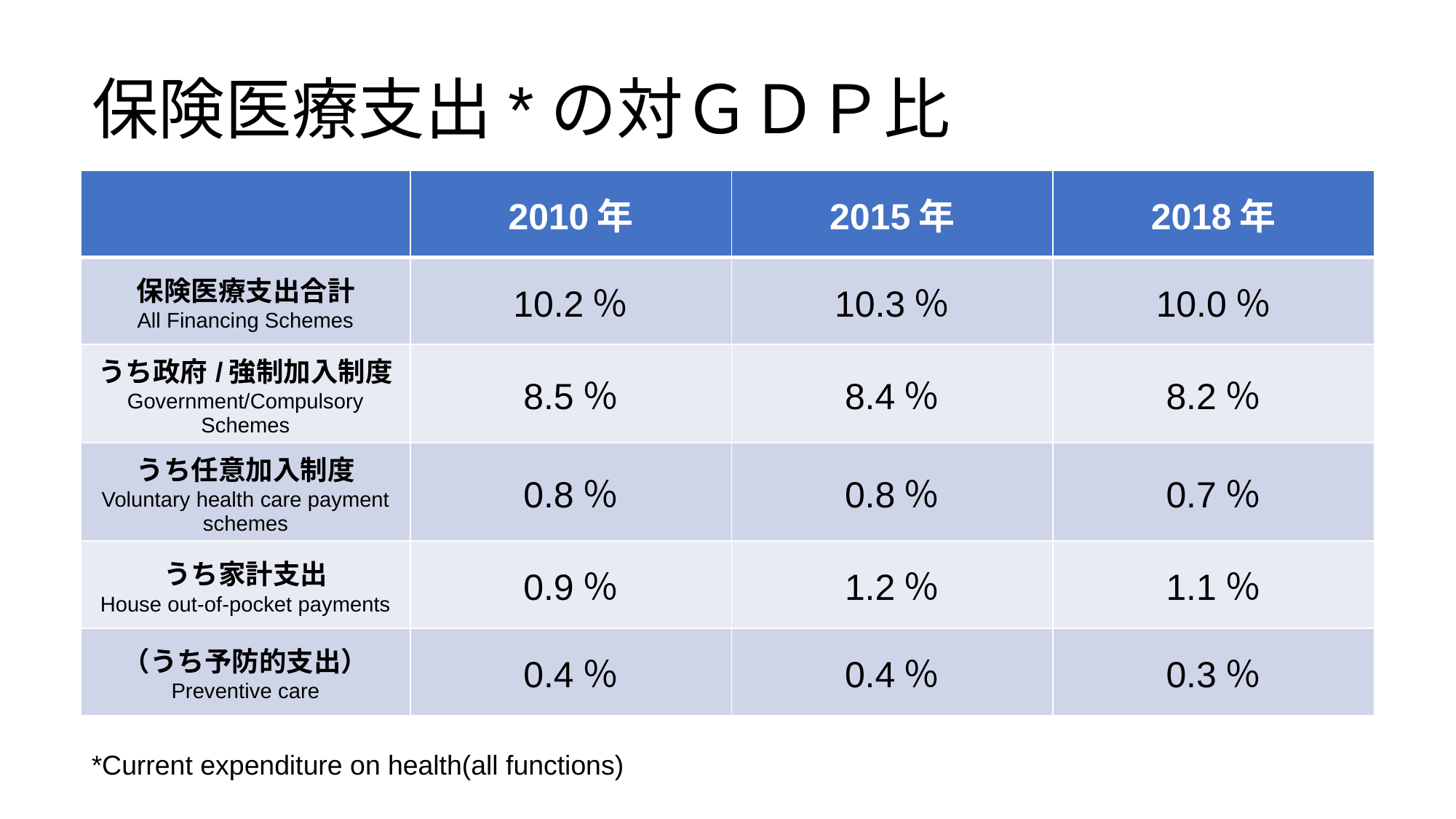

# 保険医療支出*の対ＧＤＰ比
|  | 2010年 | 2015年 | 2018年 |
| --- | --- | --- | --- |
| 保険医療支出合計 All Financing Schemes | 10.2％ | 10.3％ | 10.0％ |
| うち政府/強制加入制度 Government/Compulsory Schemes | 8.5％ | 8.4％ | 8.2％ |
| うち任意加入制度 Voluntary health care payment schemes | 0.8％ | 0.8％ | 0.7％ |
| うち家計支出 House out-of-pocket payments | 0.9％ | 1.2％ | 1.1％ |
| （うち予防的支出） Preventive care | 0.4％ | 0.4％ | 0.3％ |
*Current expenditure on health(all functions)